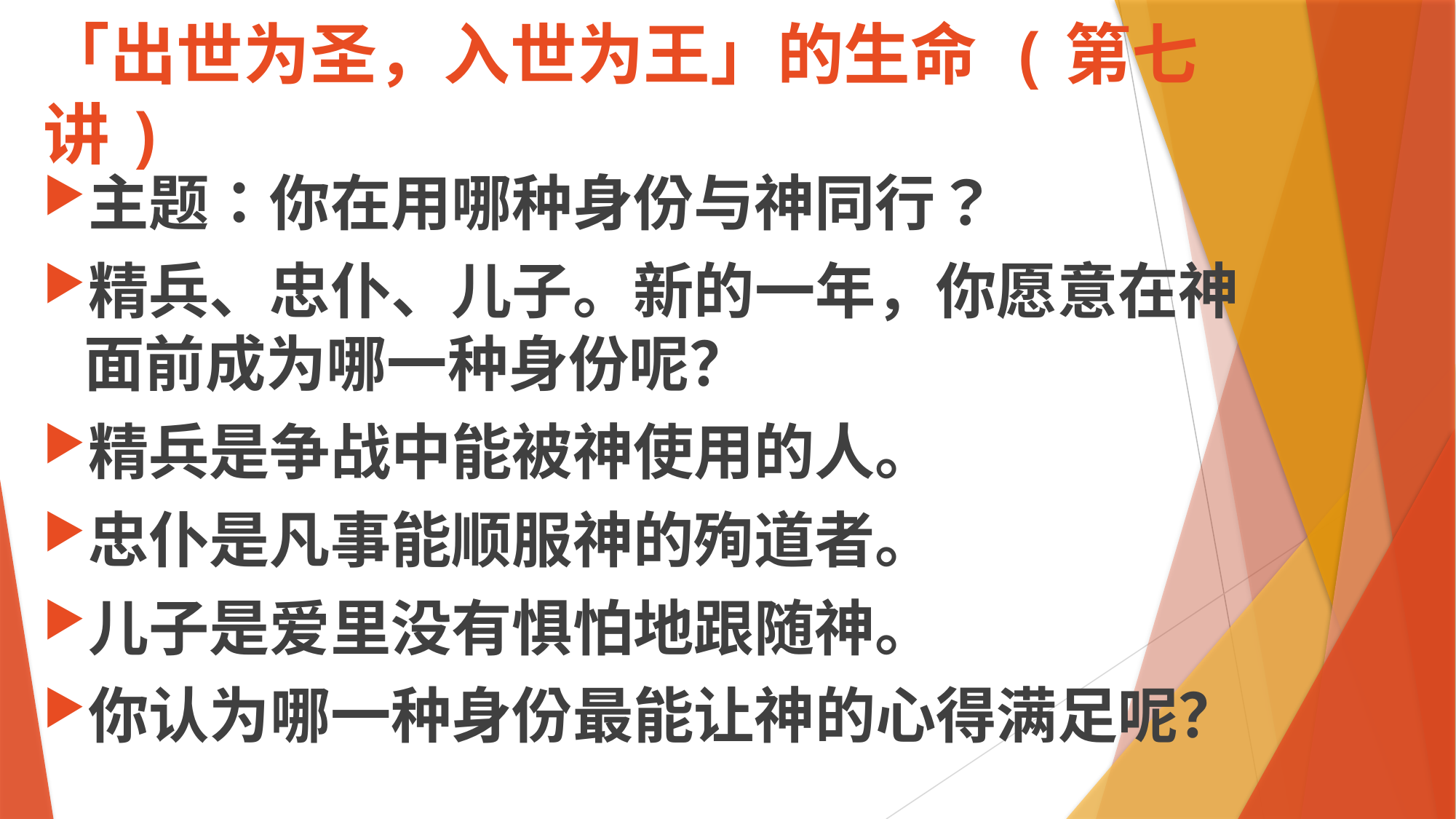

# 「出世为圣，入世为王」的生命 (第七讲)
主题：你在用哪种身份与神同行？
精兵、忠仆、儿子。新的一年，你愿意在神面前成为哪一种身份呢？
精兵是争战中能被神使用的人。
忠仆是凡事能顺服神的殉道者。
儿子是爱里没有惧怕地跟随神。
你认为哪一种身份最能让神的心得满足呢？